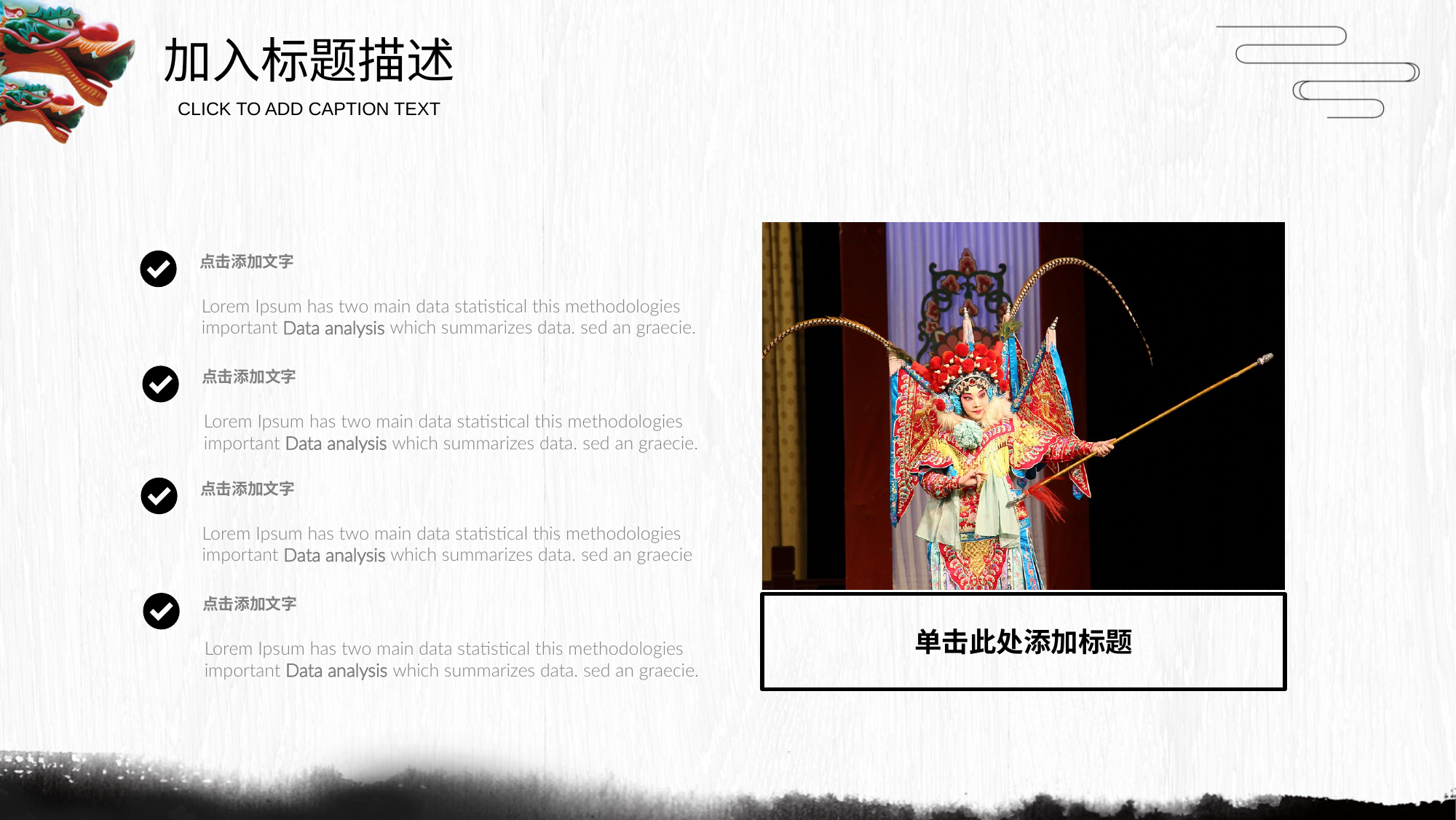

加入标题描述
CLICK TO ADD CAPTION TEXT

点击添加文字

Lorem Ipsum has two main data statistical this methodologies important Data analysis which summarizes data. sed an graecie.
点击添加文字

Lorem Ipsum has two main data statistical this methodologies important Data analysis which summarizes data. sed an graecie.
点击添加文字

Lorem Ipsum has two main data statistical this methodologies important Data analysis which summarizes data. sed an graecie
点击添加文字

Lorem Ipsum has two main data statistical this methodologies important Data analysis which summarizes data. sed an graecie.

单击此处添加标题